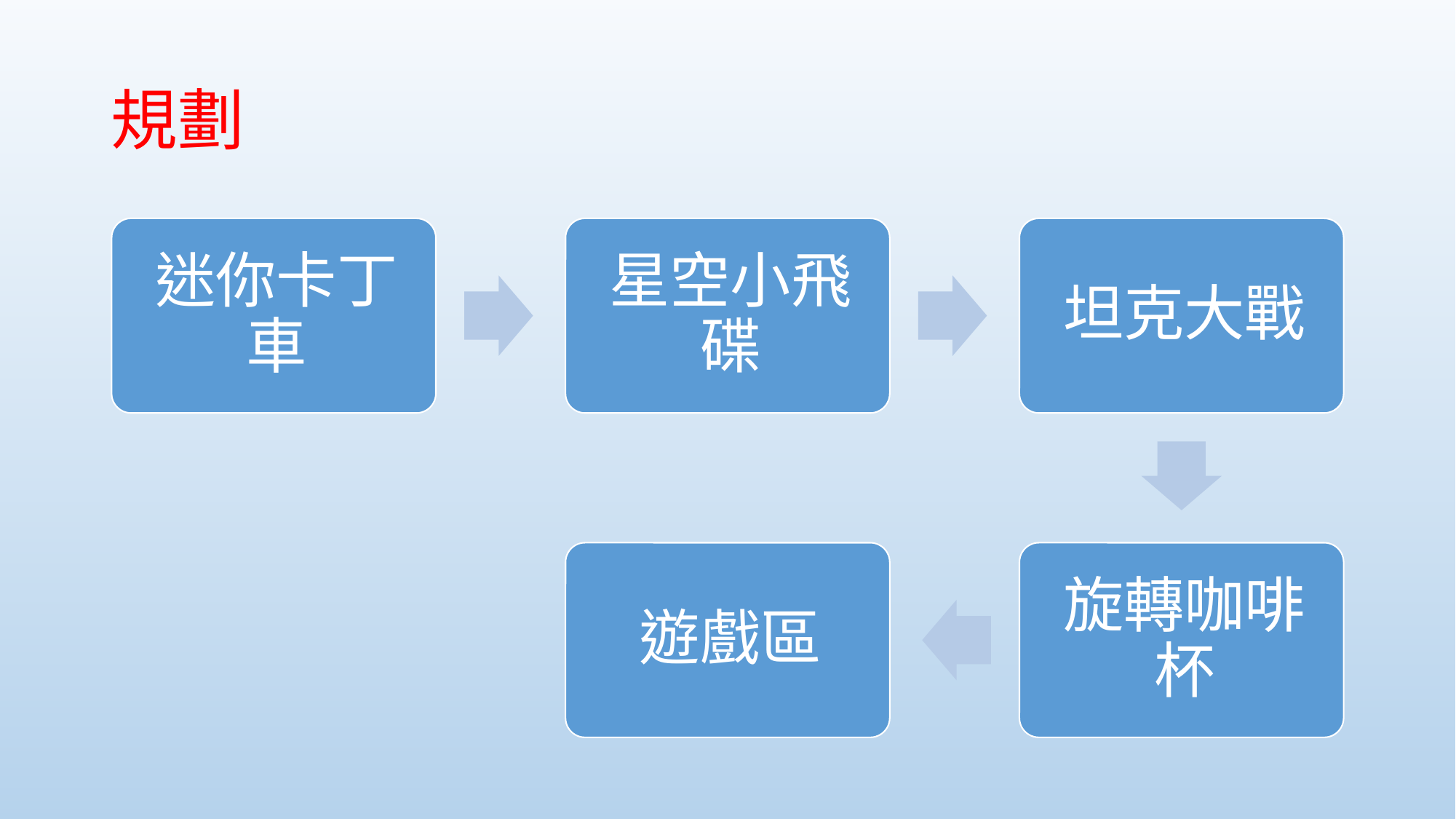

# 規劃
迷你卡丁車

星空小飛碟

坦克大戰

旋轉咖啡杯

遊戲區